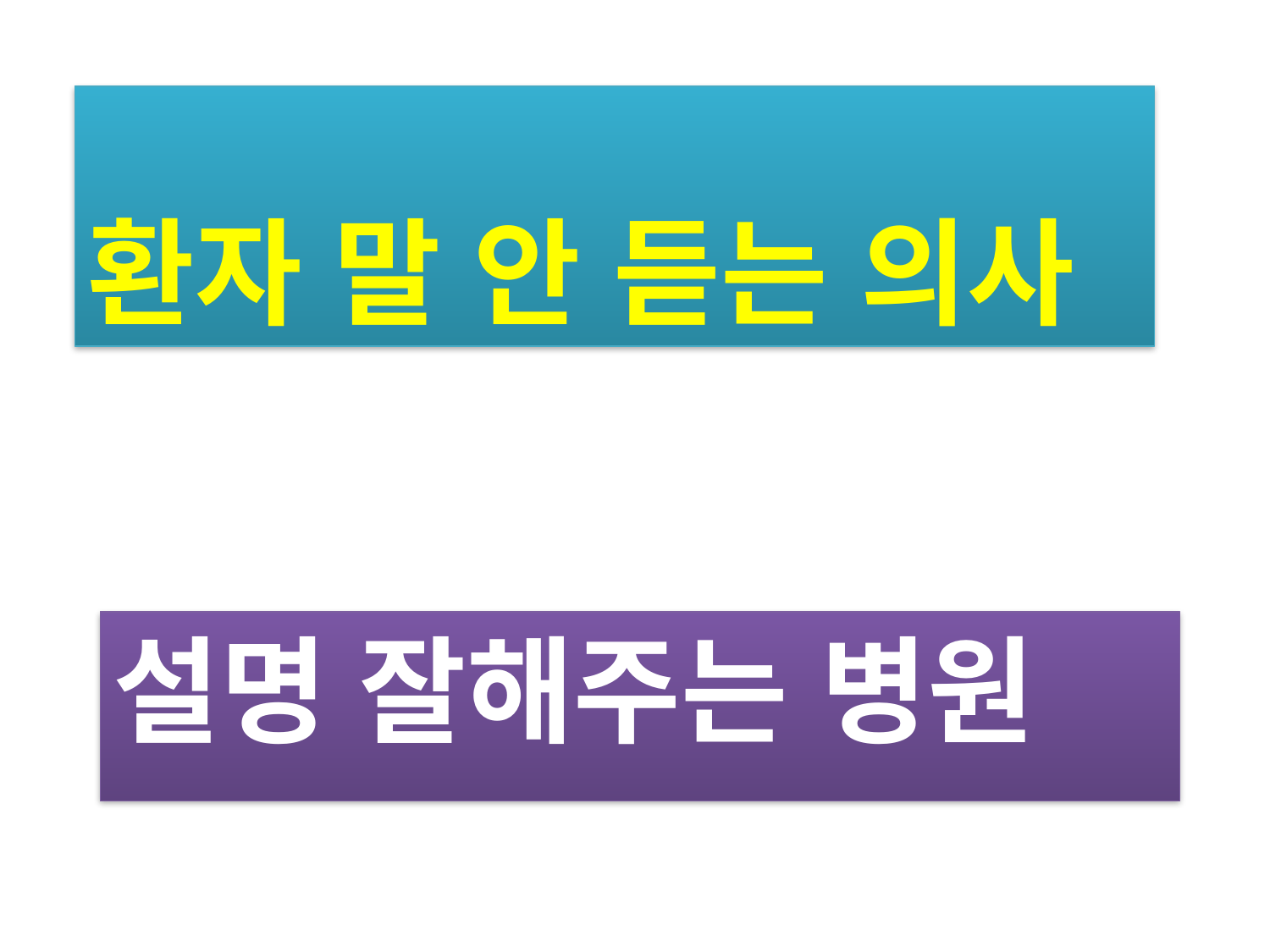

환자 말 안 듣는 의사
# 설명 잘해주는 병원